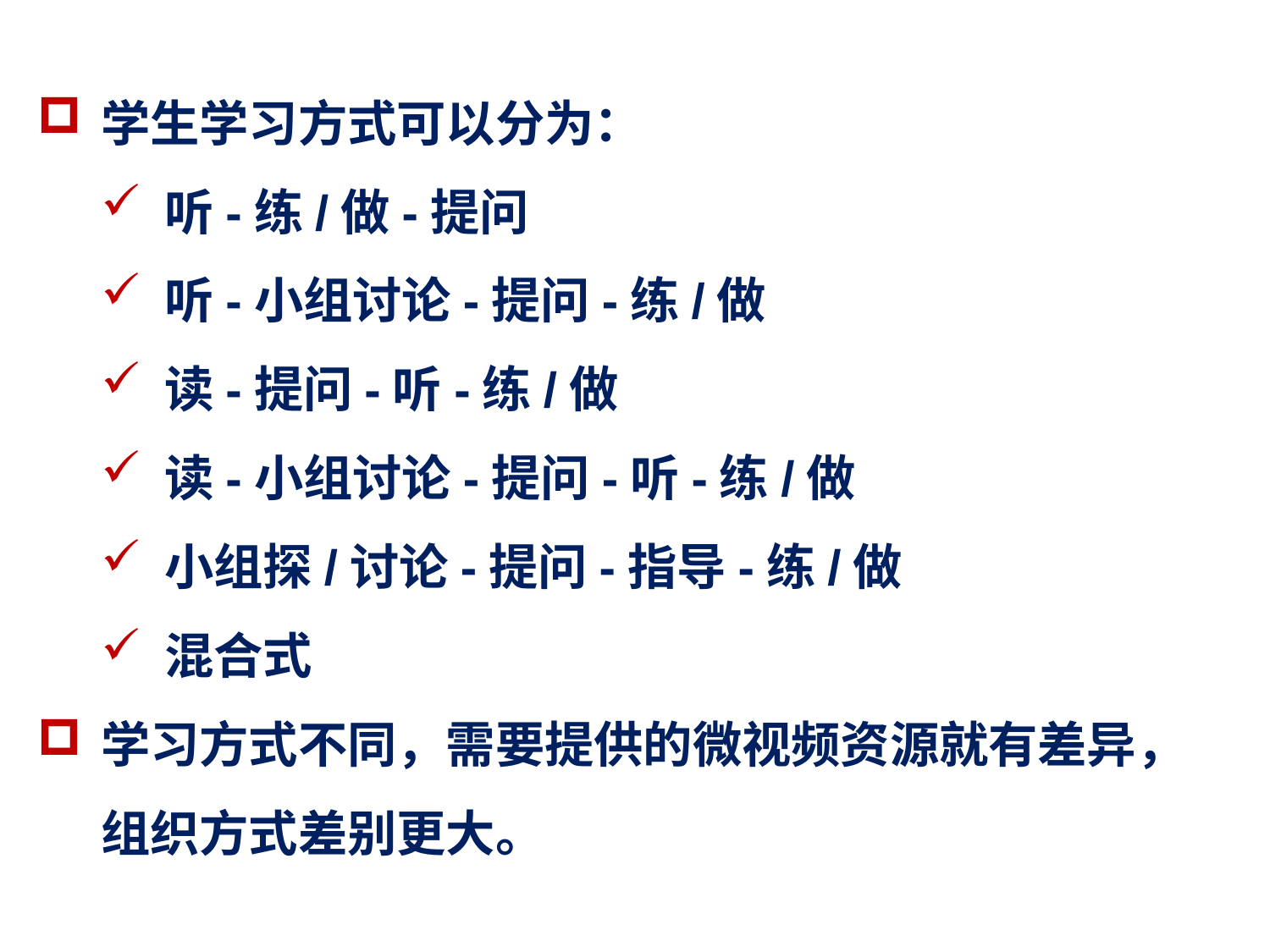

学生学习方式可以分为：
听-练/做-提问
听-小组讨论-提问-练/做
读-提问-听-练/做
读-小组讨论-提问-听-练/做
小组探/讨论-提问-指导-练/做
混合式
学习方式不同，需要提供的微视频资源就有差异，组织方式差别更大。